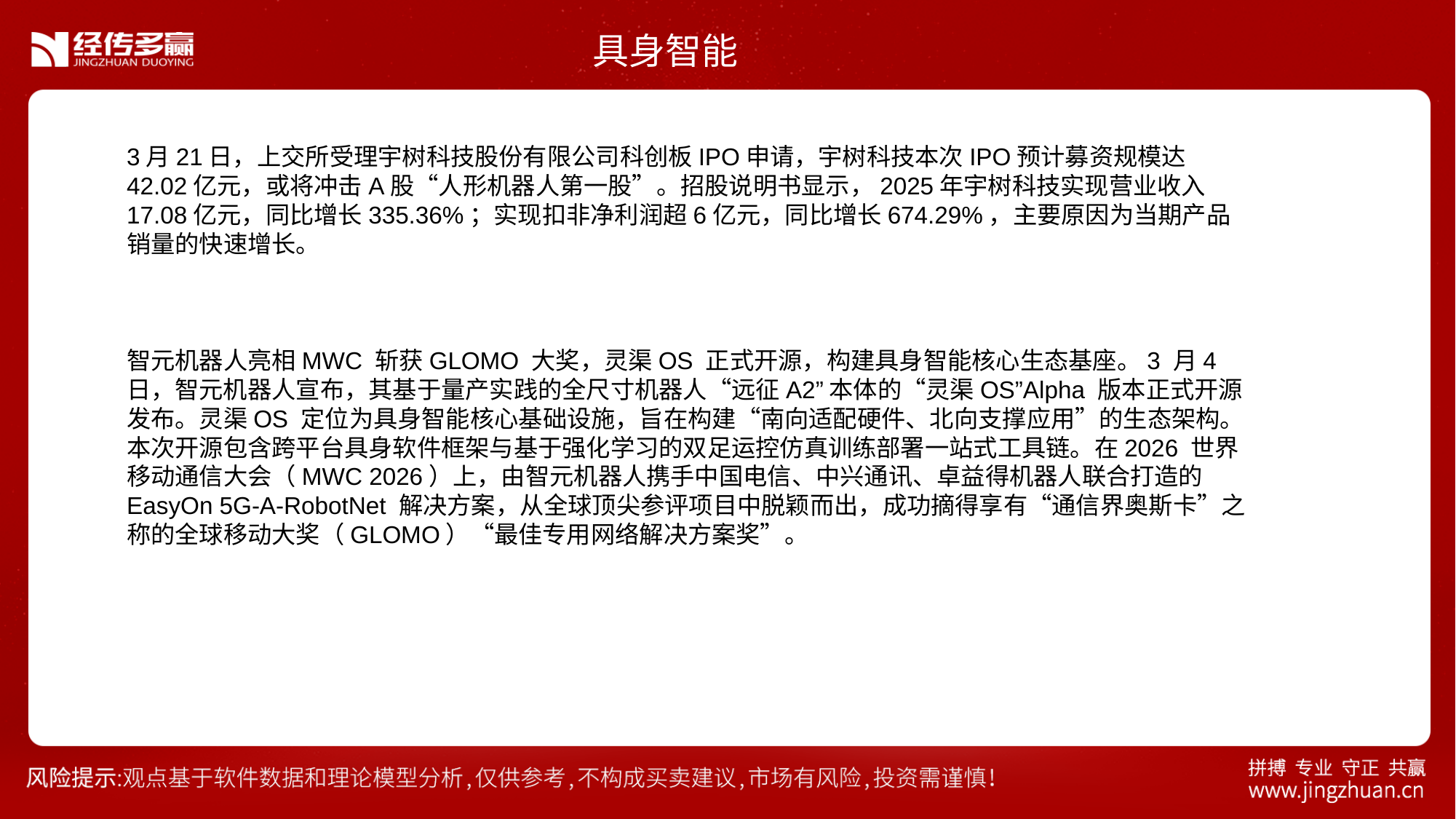

具身智能

3月21日，上交所受理宇树科技股份有限公司科创板IPO申请，宇树科技本次IPO预计募资规模达42.02亿元，或将冲击A股“人形机器人第一股”。招股说明书显示，2025年宇树科技实现营业收入17.08亿元，同比增长335.36%；实现扣非净利润超6亿元，同比增长674.29%，主要原因为当期产品销量的快速增长。

智元机器人亮相MWC 斩获GLOMO 大奖，灵渠OS 正式开源，构建具身智能核心生态基座。3 月4 日，智元机器人宣布，其基于量产实践的全尺寸机器人“远征A2”本体的“灵渠OS”Alpha 版本正式开源发布。灵渠OS 定位为具身智能核心基础设施，旨在构建“南向适配硬件、北向支撑应用”的生态架构。本次开源包含跨平台具身软件框架与基于强化学习的双足运控仿真训练部署一站式工具链。在2026 世界移动通信大会（MWC 2026）上，由智元机器人携手中国电信、中兴通讯、卓益得机器人联合打造的EasyOn 5G-A-RobotNet 解决方案，从全球顶尖参评项目中脱颖而出，成功摘得享有“通信界奥斯卡”之称的全球移动大奖（GLOMO）“最佳专用网络解决方案奖”。